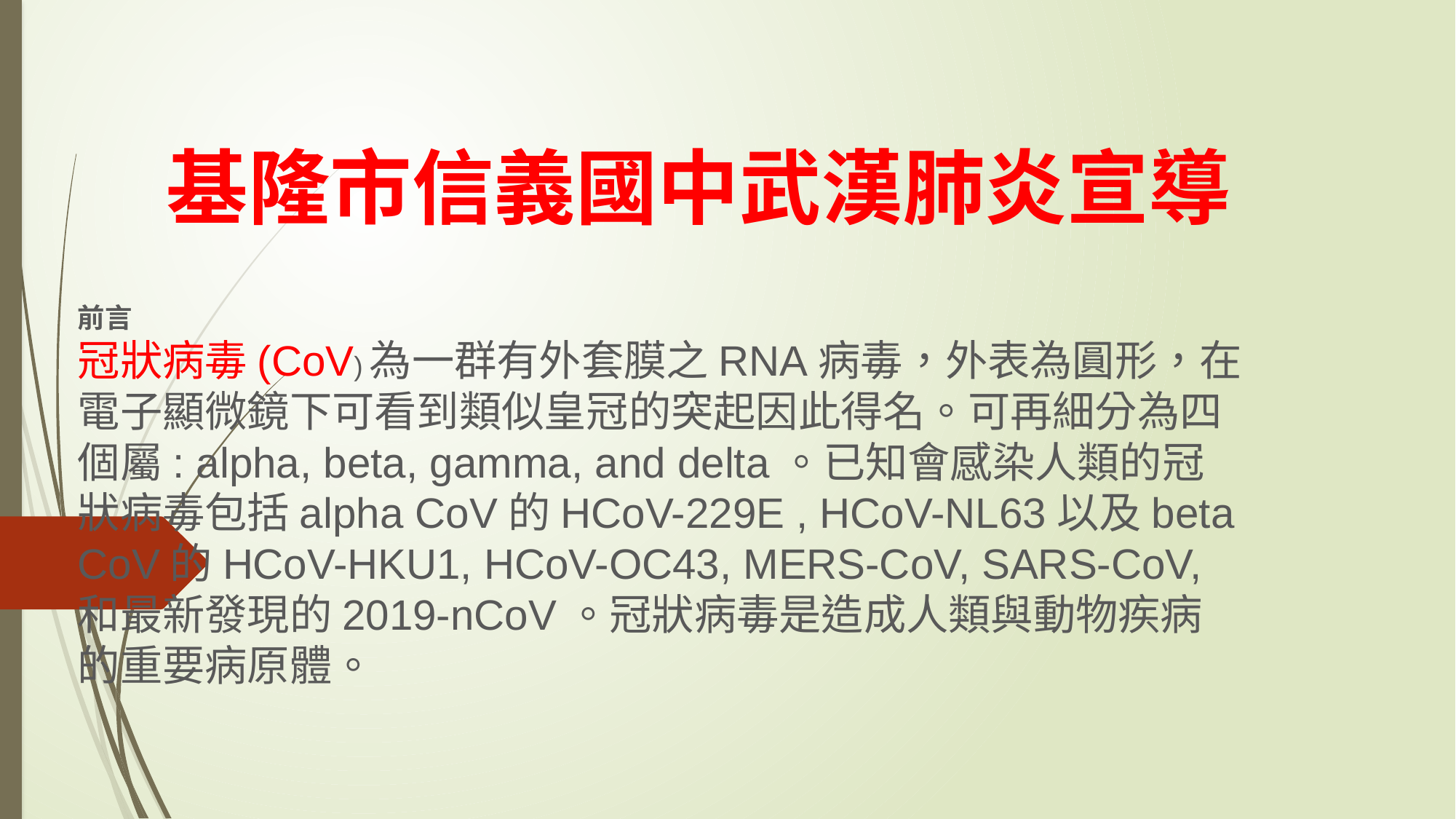

# 基隆市信義國中武漢肺炎宣導
前言
冠狀病毒(CoV)為一群有外套膜之RNA病毒，外表為圓形，在電子顯微鏡下可看到類似皇冠的突起因此得名。可再細分為四個屬: alpha, beta, gamma, and delta。已知會感染人類的冠狀病毒包括alpha CoV的HCoV-229E , HCoV-NL63以及beta CoV的HCoV-HKU1, HCoV-OC43, MERS-CoV, SARS-CoV, 和最新發現的2019-nCoV。冠狀病毒是造成人類與動物疾病的重要病原體。